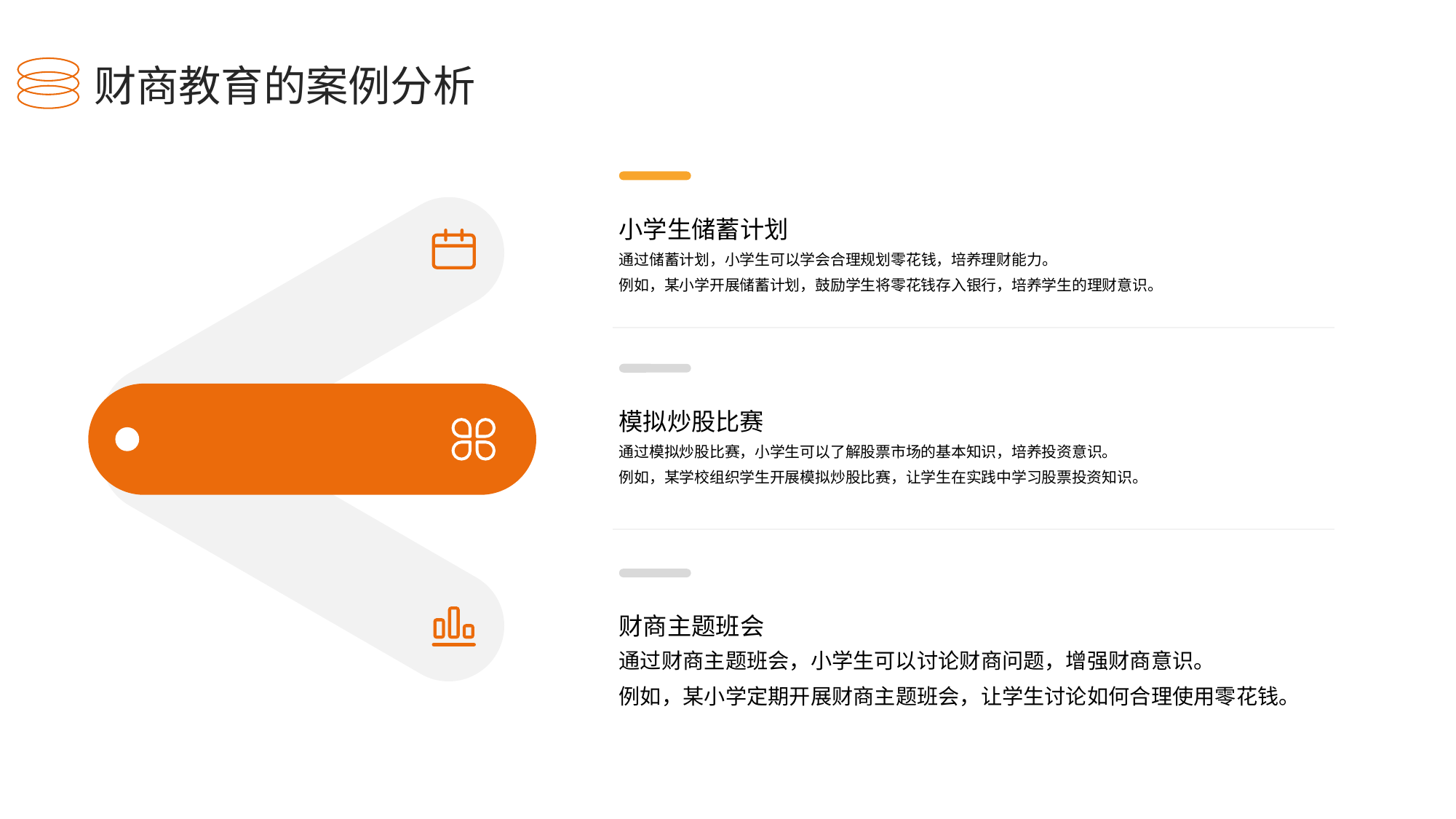

财商教育的案例分析

小学生储蓄计划

通过储蓄计划，小学生可以学会合理规划零花钱，培养理财能力。
例如，某小学开展储蓄计划，鼓励学生将零花钱存入银行，培养学生的理财意识。

模拟炒股比赛

通过模拟炒股比赛，小学生可以了解股票市场的基本知识，培养投资意识。
例如，某学校组织学生开展模拟炒股比赛，让学生在实践中学习股票投资知识。

财商主题班会

通过财商主题班会，小学生可以讨论财商问题，增强财商意识。
例如，某小学定期开展财商主题班会，让学生讨论如何合理使用零花钱。